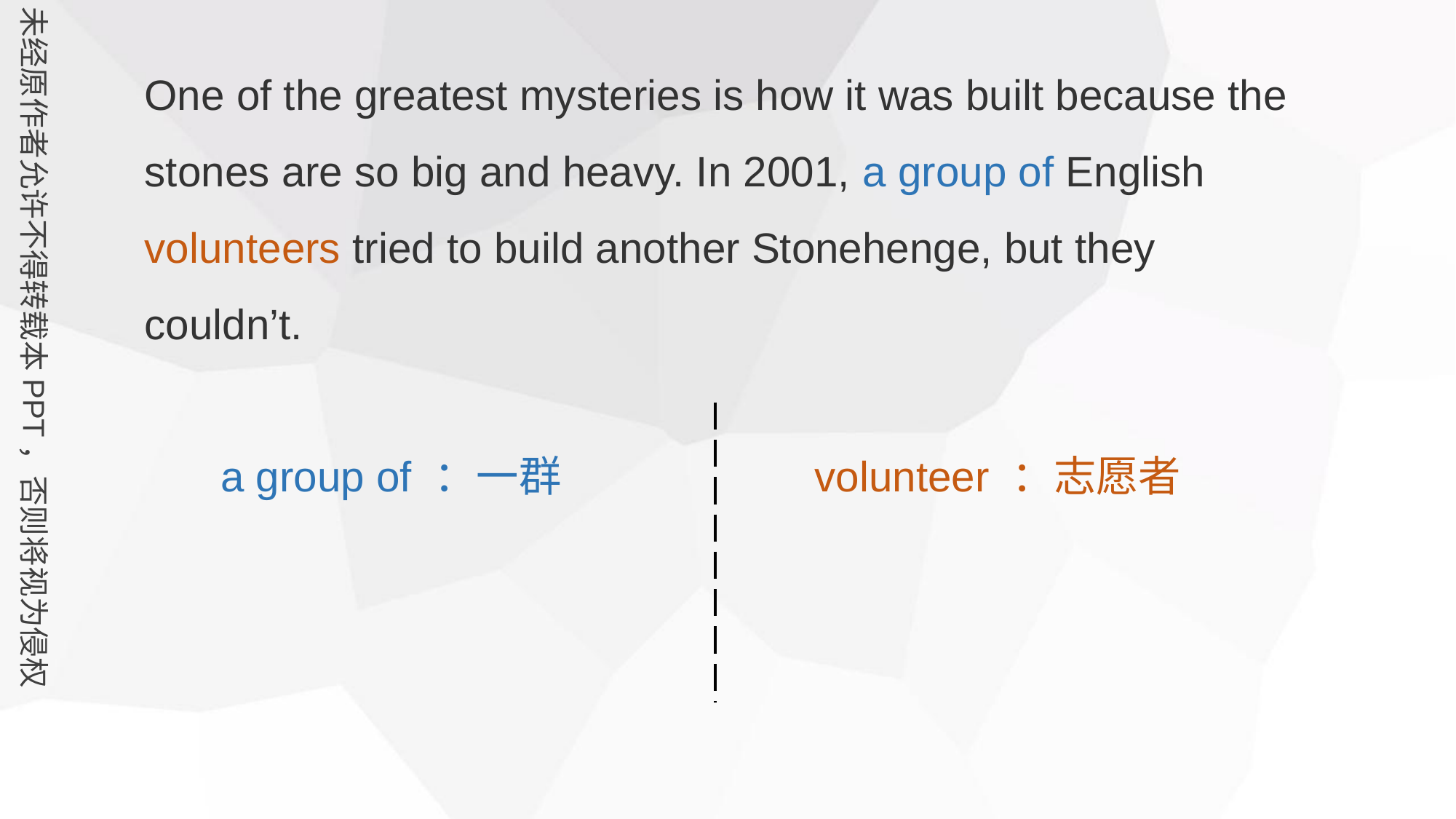

One of the greatest mysteries is how it was built because the stones are so big and heavy. In 2001, a group of English volunteers tried to build another Stonehenge, but they couldn’t.
volunteer ：志愿者
a group of ：一群